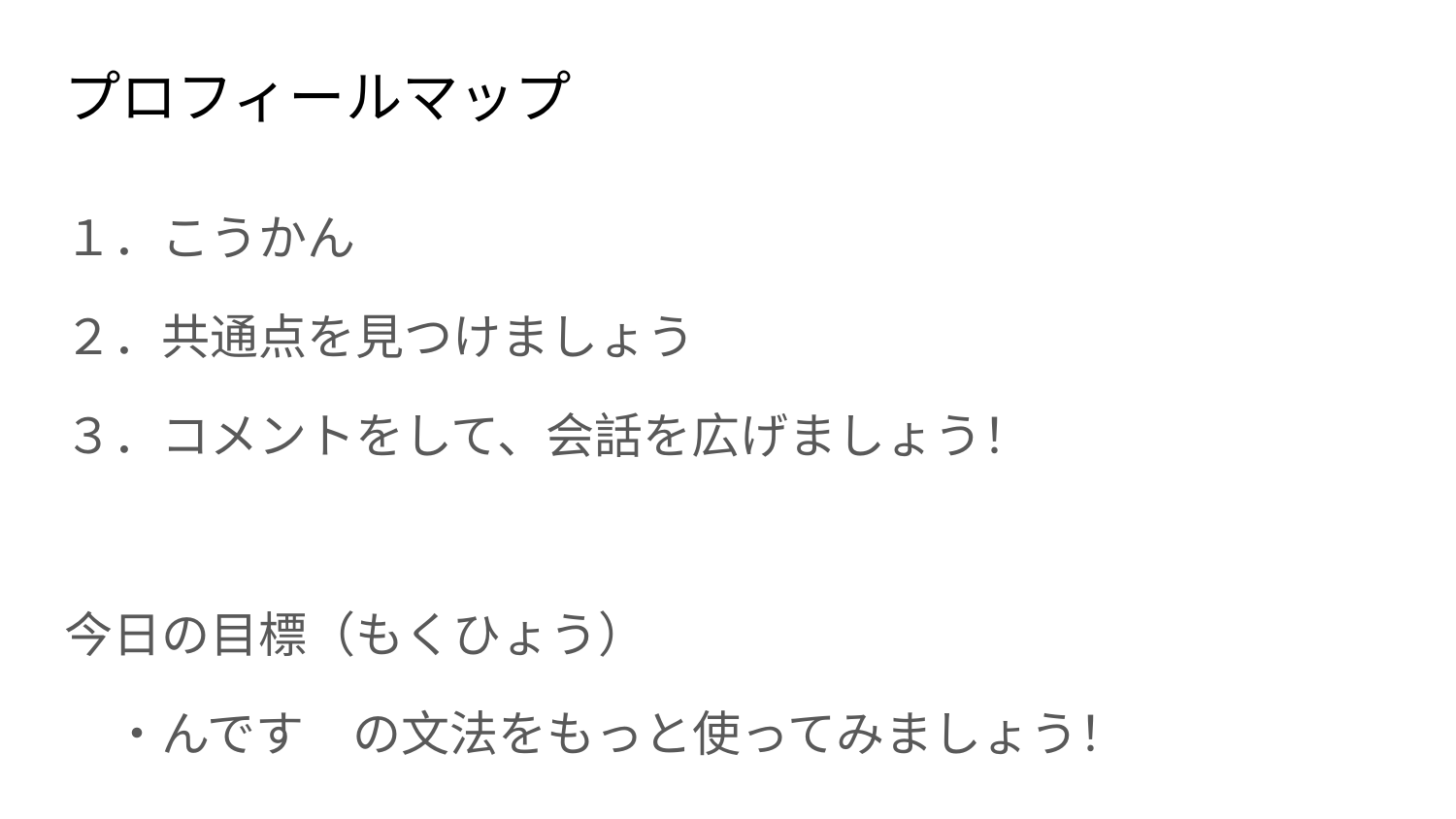

# プロフィールマップ
１．こうかん
２．共通点を見つけましょう
３．コメントをして、会話を広げましょう！

今日の目標（もくひょう）
　・んです　の文法をもっと使ってみましょう！